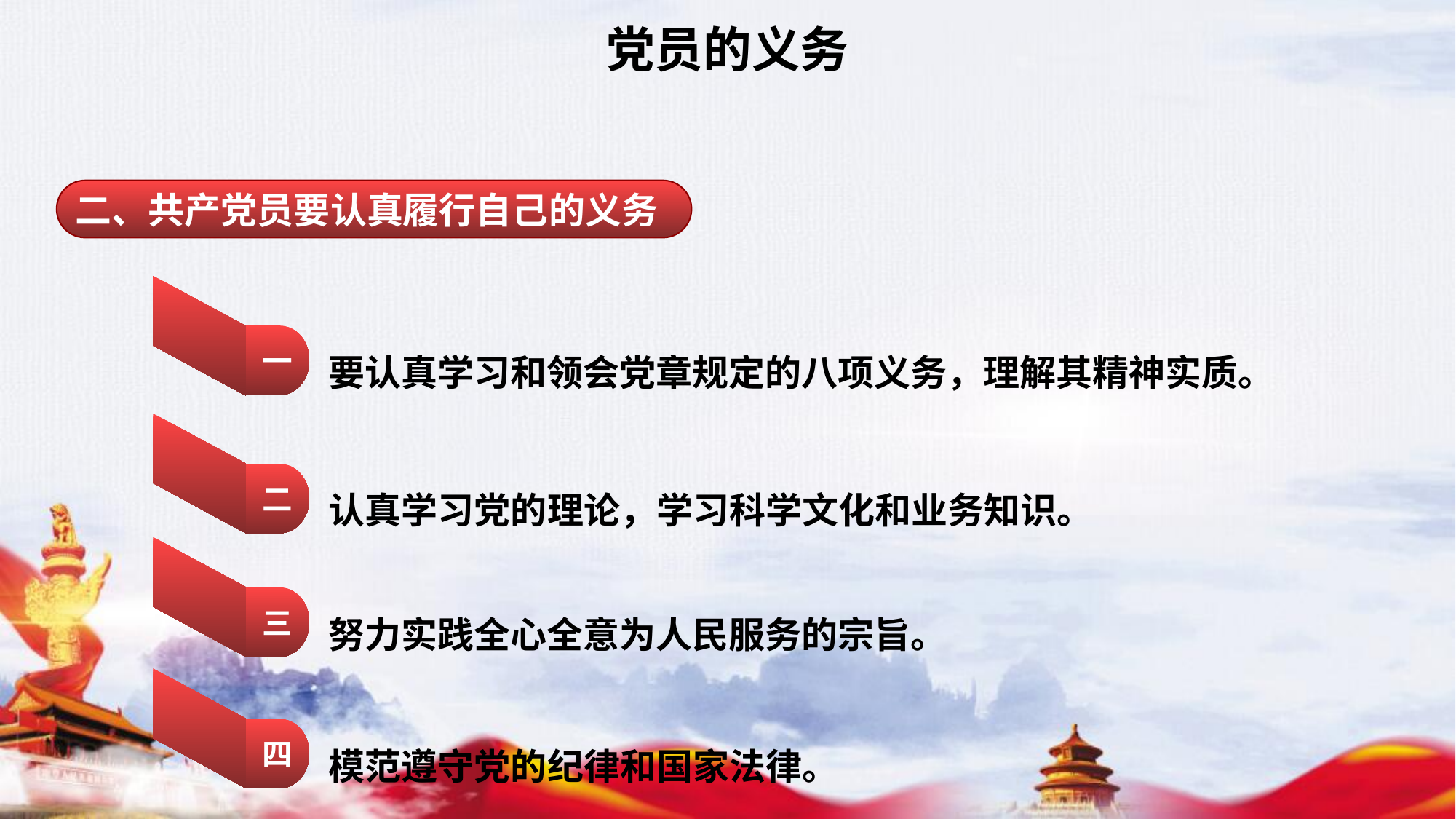

党员的义务
二、共产党员要认真履行自己的义务

要认真学习和领会党章规定的八项义务，理解其精神实质。
一

认真学习党的理论，学习科学文化和业务知识。
二

努力实践全心全意为人民服务的宗旨。
三

模范遵守党的纪律和国家法律。
四